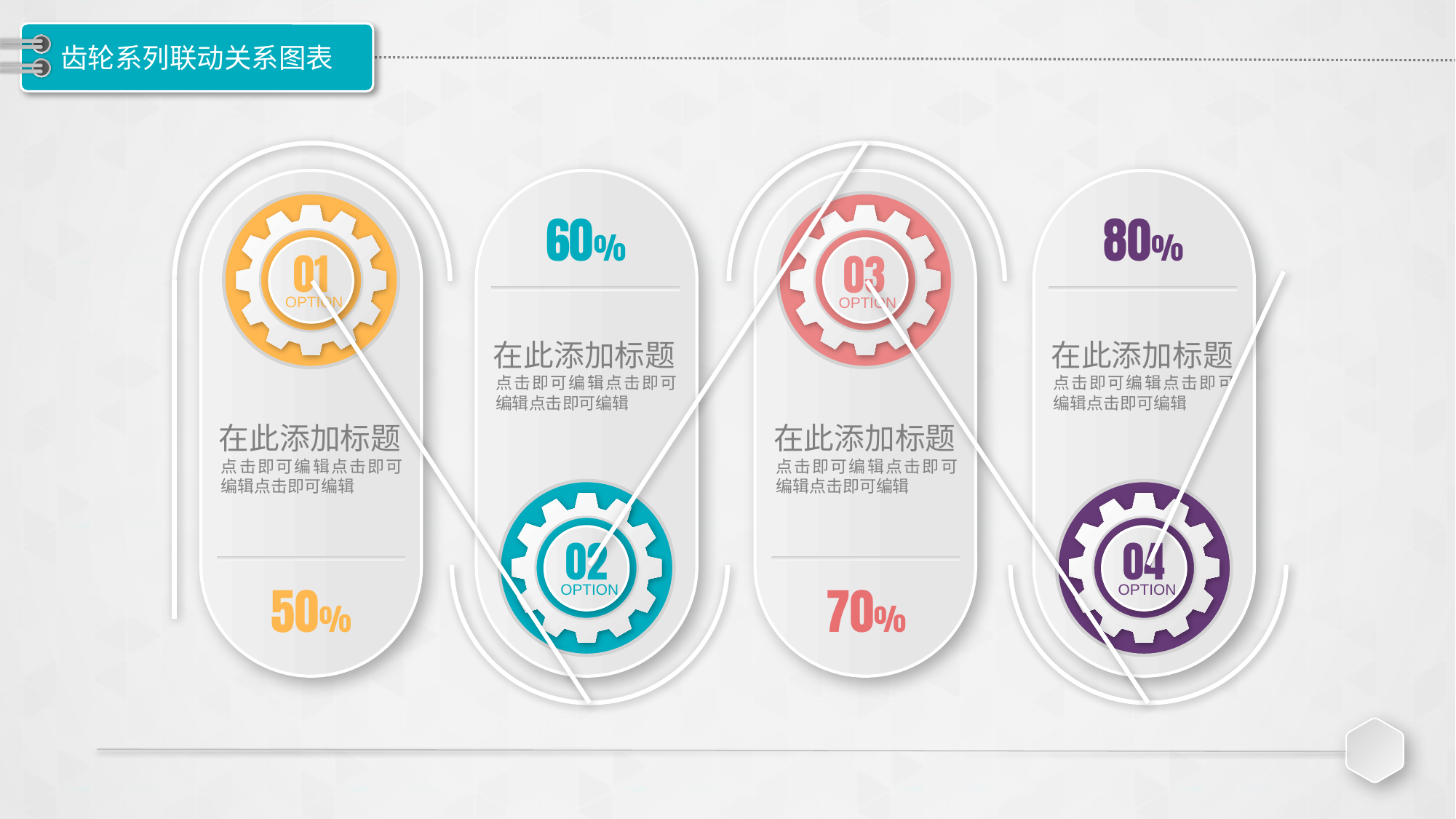

# 齿轮系列联动关系图表

60%
80%
01
OPTION
03
OPTION

在此添加标题
点击即可编辑点击即可编辑点击即可编辑
在此添加标题
点击即可编辑点击即可编辑点击即可编辑
在此添加标题
点击即可编辑点击即可编辑点击即可编辑
在此添加标题
点击即可编辑点击即可编辑点击即可编辑

02
OPTION
04
OPTION

50%
70%
105